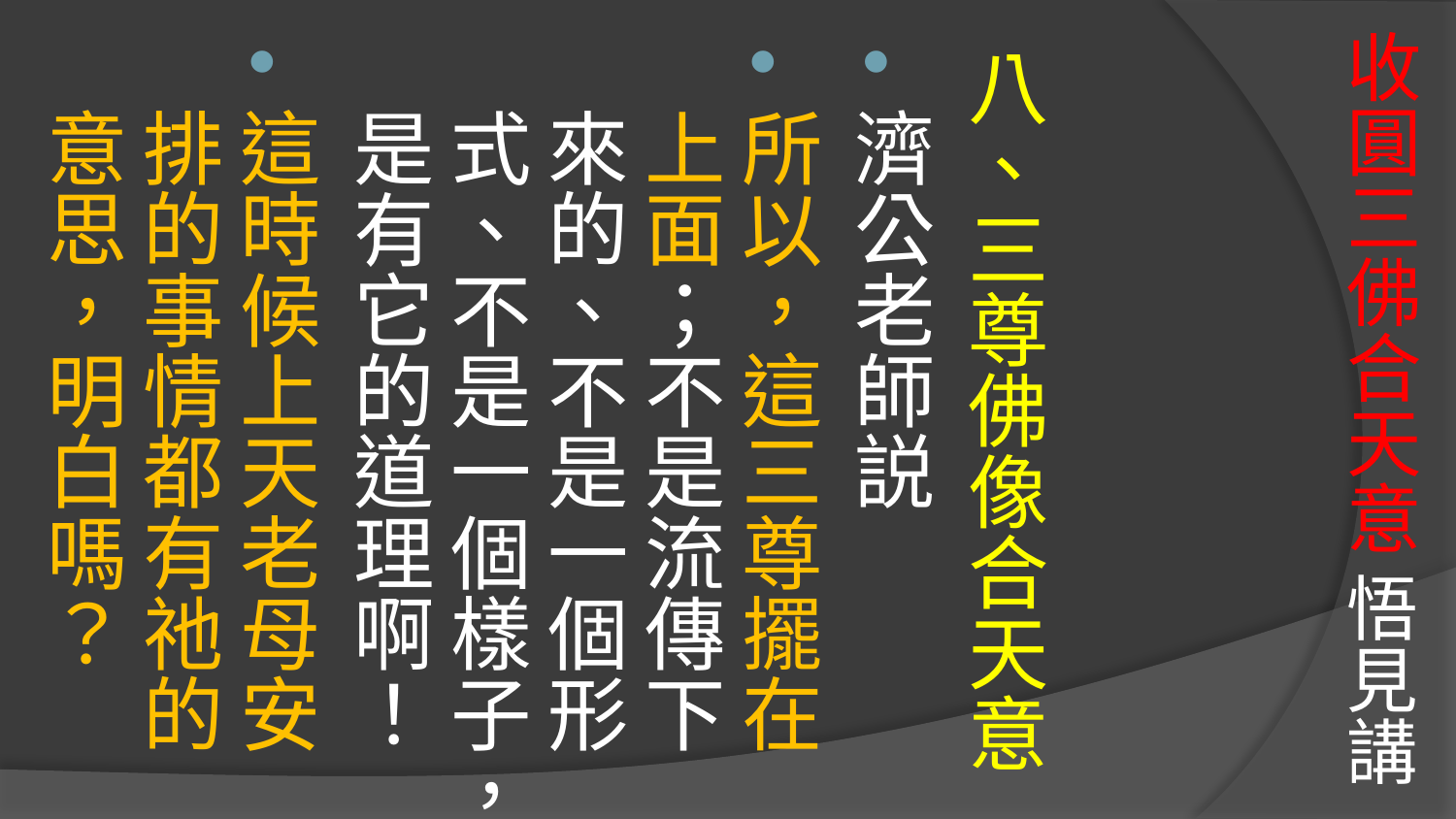

# 收圓三佛合天意 悟見講
八、三尊佛像合天意
濟公老師説
所以，這三尊擺在上面；不是流傳下來的、不是一個形式、不是一個樣子，是有它的道理啊！
這時候上天老母安排的事情都有祂的意思，明白嗎？